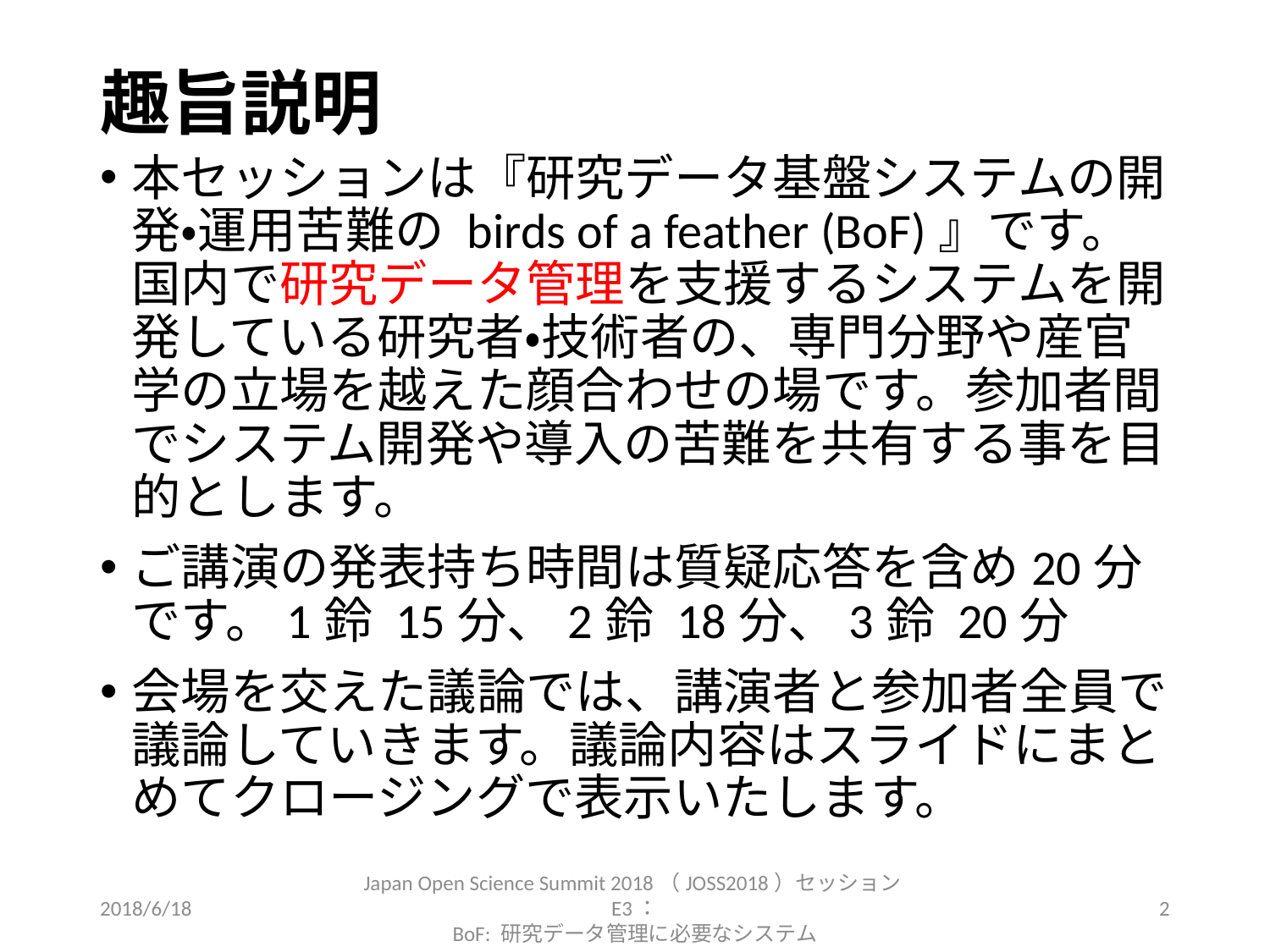

# 趣旨説明
本セッションは『研究データ基盤システムの開発・運用苦難の birds of a feather (BoF)』です。国内で研究データ管理を支援するシステムを開発している研究者・技術者の、専門分野や産官学の立場を越えた顔合わせの場です。参加者間でシステム開発や導入の苦難を共有する事を目的とします。
ご講演の発表持ち時間は質疑応答を含め20分です。1鈴 15分、2鈴 18分、3鈴 20分
会場を交えた議論では、講演者と参加者全員で議論していきます。議論内容はスライドにまとめてクロージングで表示いたします。
2018/6/18
Japan Open Science Summit 2018（JOSS2018）セッションE3：
BoF: 研究データ管理に必要なシステム
2